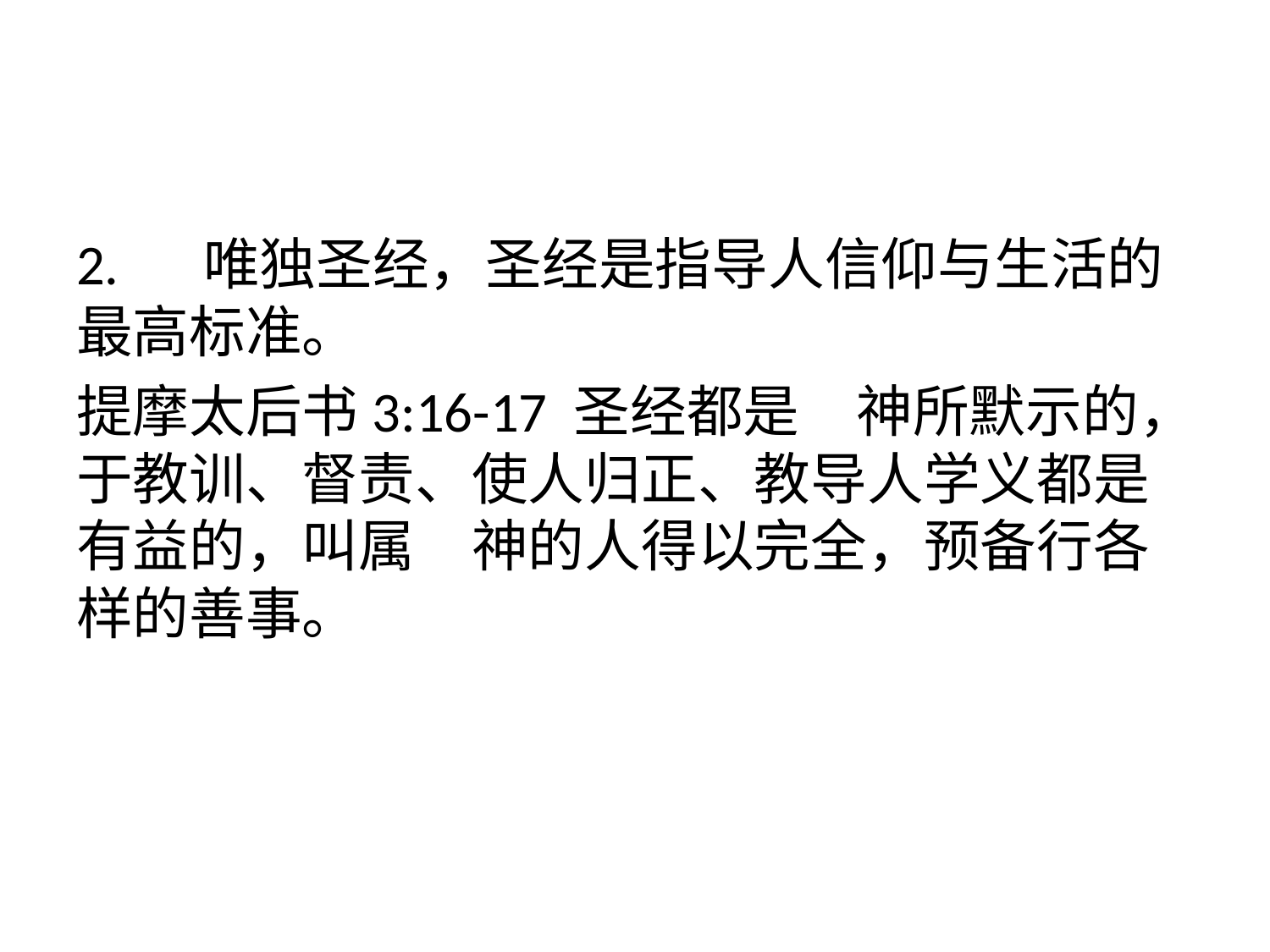

#
2.	唯独圣经，圣经是指导人信仰与生活的最高标准。
提摩太后书3:16-17 圣经都是　神所默示的，于教训、督责、使人归正、教导人学义都是有益的，叫属　神的人得以完全，预备行各样的善事。